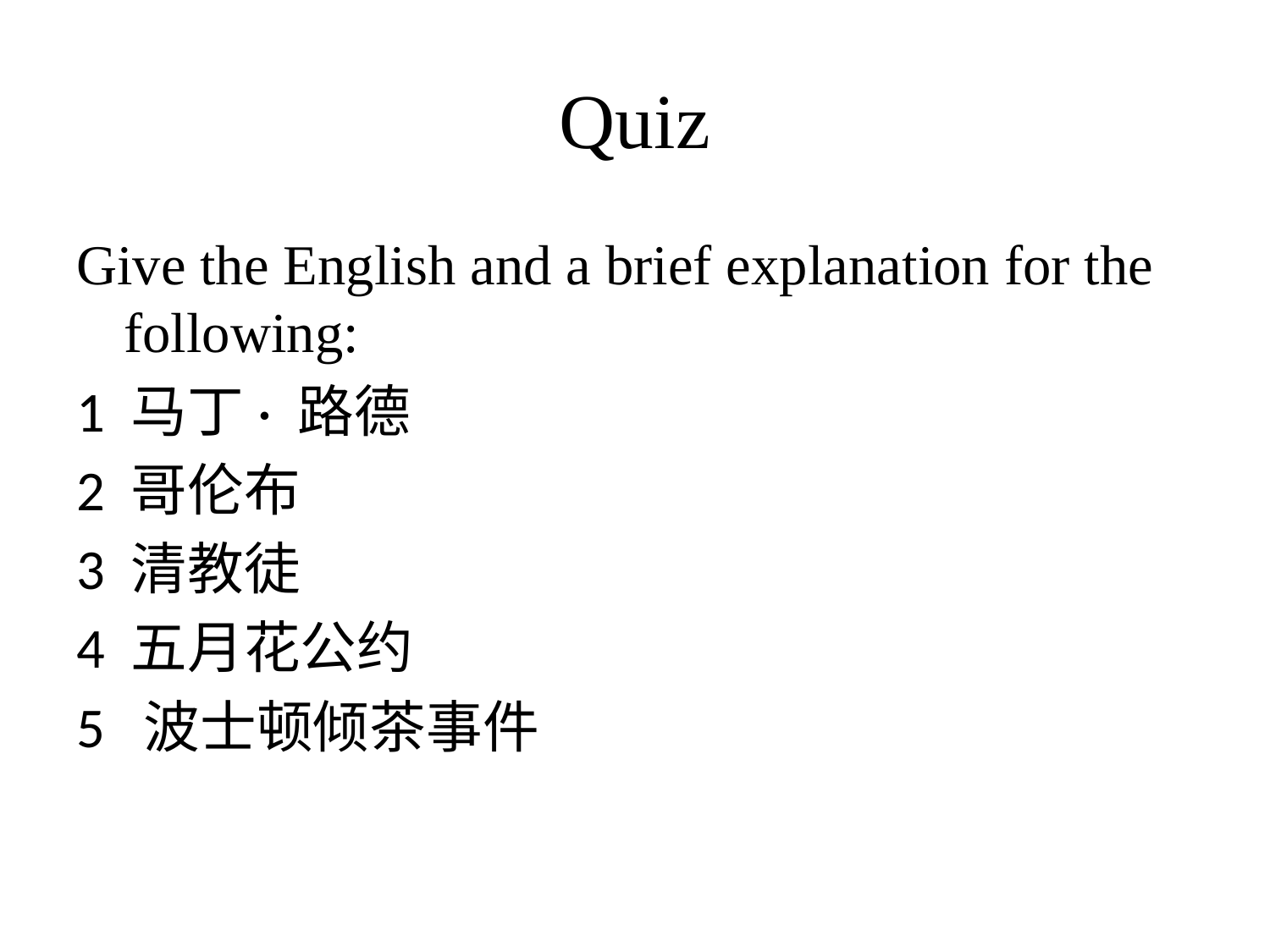

# Quiz
Give the English and a brief explanation for the following:
1 马丁· 路德
2 哥伦布
3 清教徒
4 五月花公约
5  波士顿倾茶事件